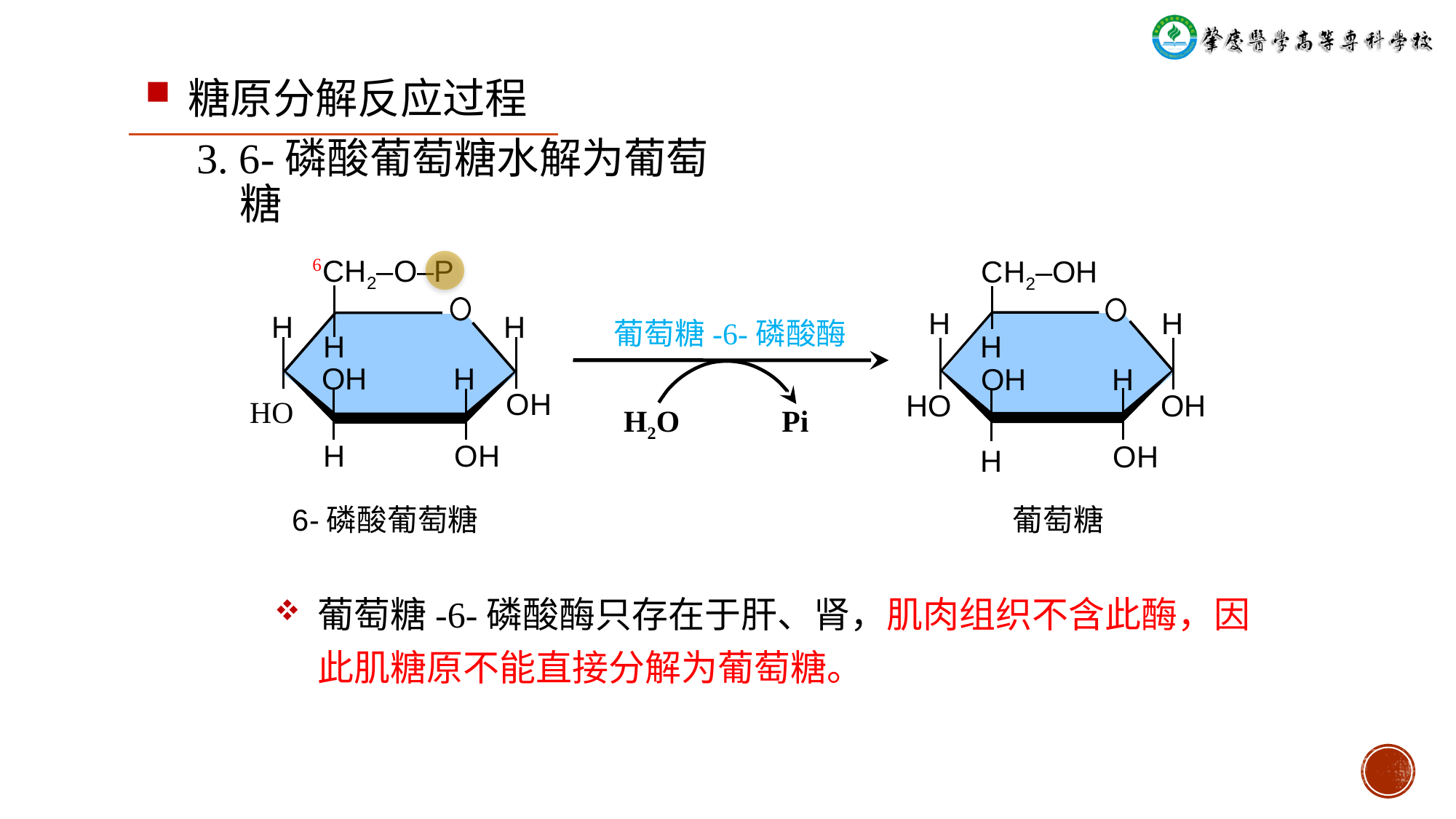

糖原分解反应过程
# 3. 6-磷酸葡萄糖水解为葡萄糖
CH2‒O‒P

H
H

H

OH
H
OH
HO

H
OH
6-磷酸葡萄糖
CH2‒OH
H
H

H

OH
H
HO
OH

OH
H
葡萄糖
6
葡萄糖-6-磷酸酶

H2O
Pi
葡萄糖-6-磷酸酶只存在于肝、肾，肌肉组织不含此酶，因此肌糖原不能直接分解为葡萄糖。